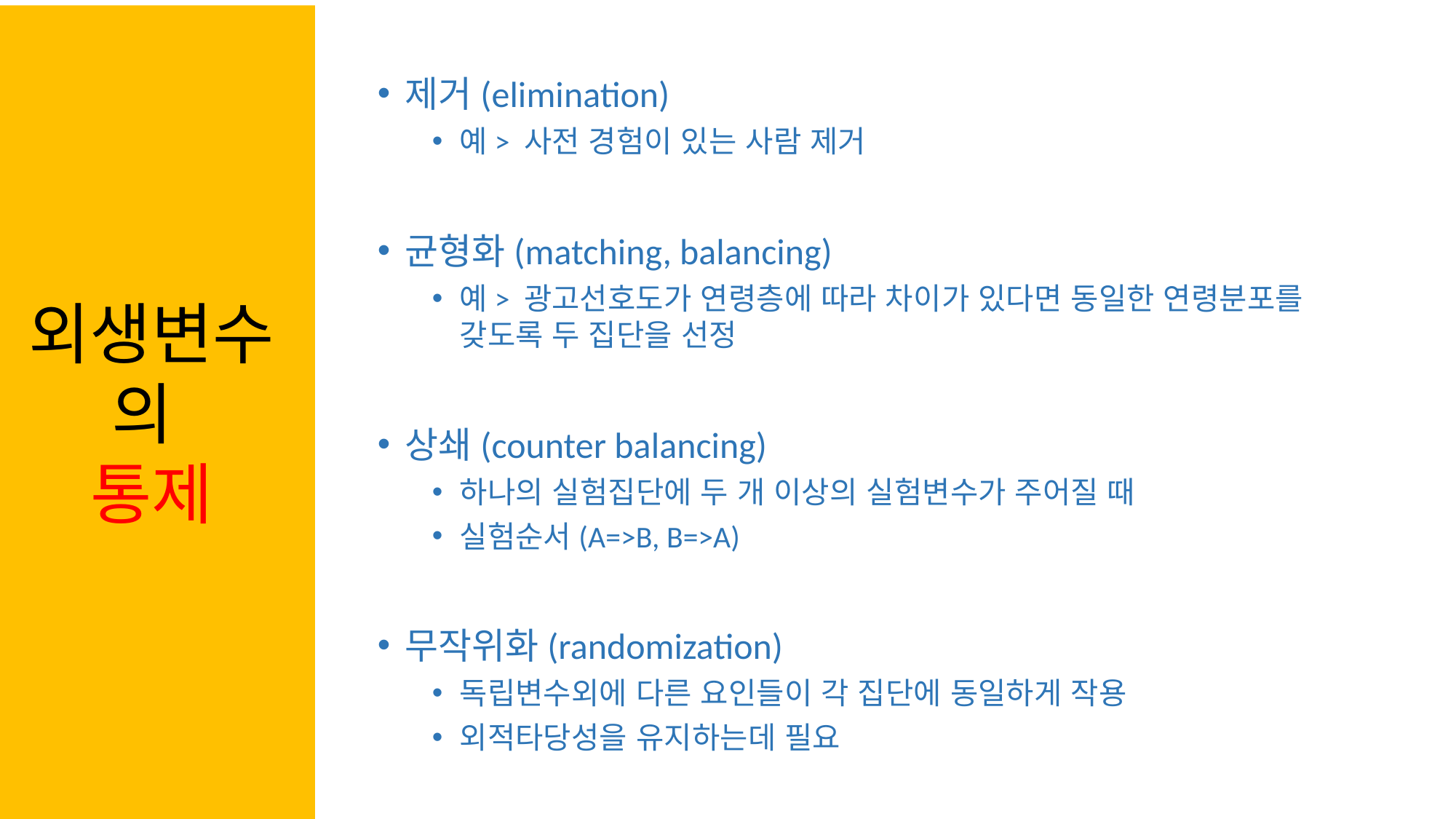

# 외생변수의 통제
제거(elimination)
예> 사전 경험이 있는 사람 제거

균형화(matching, balancing)
예> 광고선호도가 연령층에 따라 차이가 있다면 동일한 연령분포를 갖도록 두 집단을 선정

상쇄(counter balancing)
하나의 실험집단에 두 개 이상의 실험변수가 주어질 때
실험순서(A=>B, B=>A)

무작위화(randomization)
독립변수외에 다른 요인들이 각 집단에 동일하게 작용
외적타당성을 유지하는데 필요